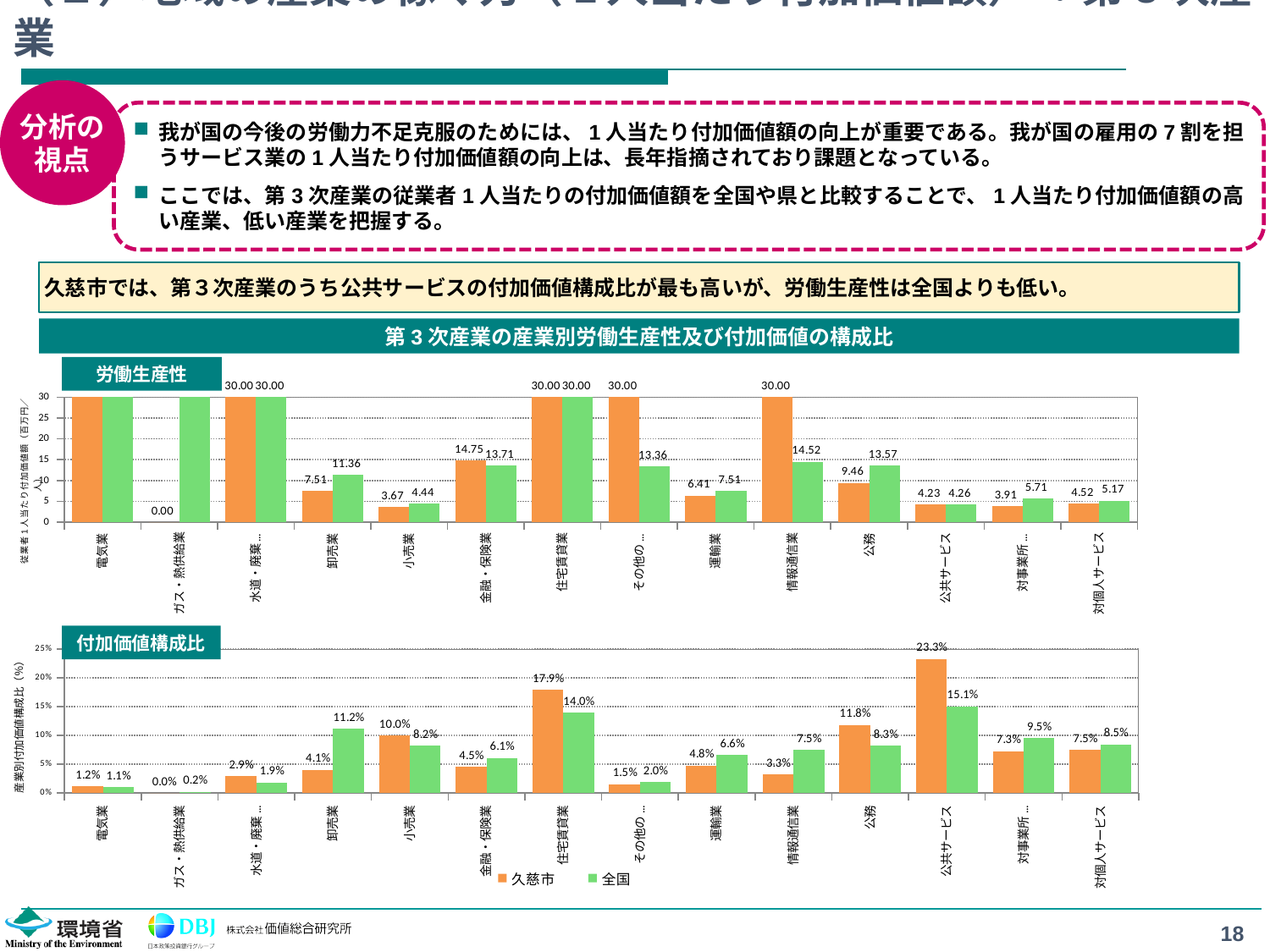

# （２）地域の産業の稼ぐ力（1人当たり付加価値額） ：第3次産業
分析の
視点
我が国の今後の労働力不足克服のためには、1人当たり付加価値額の向上が重要である。我が国の雇用の7割を担うサービス業の1人当たり付加価値額の向上は、長年指摘されており課題となっている。
ここでは、第3次産業の従業者1人当たりの付加価値額を全国や県と比較することで、1人当たり付加価値額の高い産業、低い産業を把握する。
久慈市では、第３次産業のうち公共サービスの付加価値構成比が最も高いが、労働生産性は全国よりも低い。
第3次産業の産業別労働生産性及び付加価値の構成比
労働生産性

### Chart

| Category | 久慈市 | 全国 |
|---|---|---|
| 電気業 | 30.0 | 30.0 |
| ガス・熱供給業 | 0.0 | 30.0 |
| 水道・廃棄物処理業 | 30.0 | 30.0 |
| 卸売業 | 7.51295290335057 | 11.357831031814872 |
| 小売業 | 3.665477687639429 | 4.438255862982477 |
| 金融・保険業 | 14.748238982521077 | 13.705815864980206 |
| 住宅賃貸業 | 30.0 | 30.0 |
| その他の不動産業 | 30.0 | 13.36313437243549 |
| 運輸業 | 6.412229061864361 | 7.508574348817952 |
| 情報通信業 | 30.0 | 14.519680905702025 |
| 公務 | 9.460221712090885 | 13.574582419916979 |
| 公共サービス | 4.225886460187662 | 4.255187489815165 |
| 対事業所サービス | 3.914079361207549 | 5.713480843936077 |
| 対個人サービス | 4.51581368529489 | 5.170242746531552 |
付加価値構成比

### Chart

| Category | 久慈市 | 全国 |
|---|---|---|
| 電気業 | 0.011549565089025502 | 0.0105840811155084 |
| ガス・熱供給業 | 0.0 | 0.002240938393632554 |
| 水道・廃棄物処理業 | 0.029220112658215957 | 0.01866633661666121 |
| 卸売業 | 0.040640699411767615 | 0.11180520345233169 |
| 小売業 | 0.09982954656852465 | 0.08243128741037686 |
| 金融・保険業 | 0.04528214982182857 | 0.0609171660388359 |
| 住宅賃貸業 | 0.17933384961520274 | 0.13965831714131133 |
| その他の不動産業 | 0.015151711847424068 | 0.019599719602952387 |
| 運輸業 | 0.047879616478973805 | 0.06600531756213382 |
| 情報通信業 | 0.032601708233653943 | 0.07478332182026692 |
| 公務 | 0.11834273413821263 | 0.08256343245913407 |
| 公共サービス | 0.23276664365258426 | 0.15068874226270904 |
| 対事業所サービス | 0.07276462538508087 | 0.09521759695646695 |
| 対個人サービス | 0.07463703709950545 | 0.08483853916767885 |
18